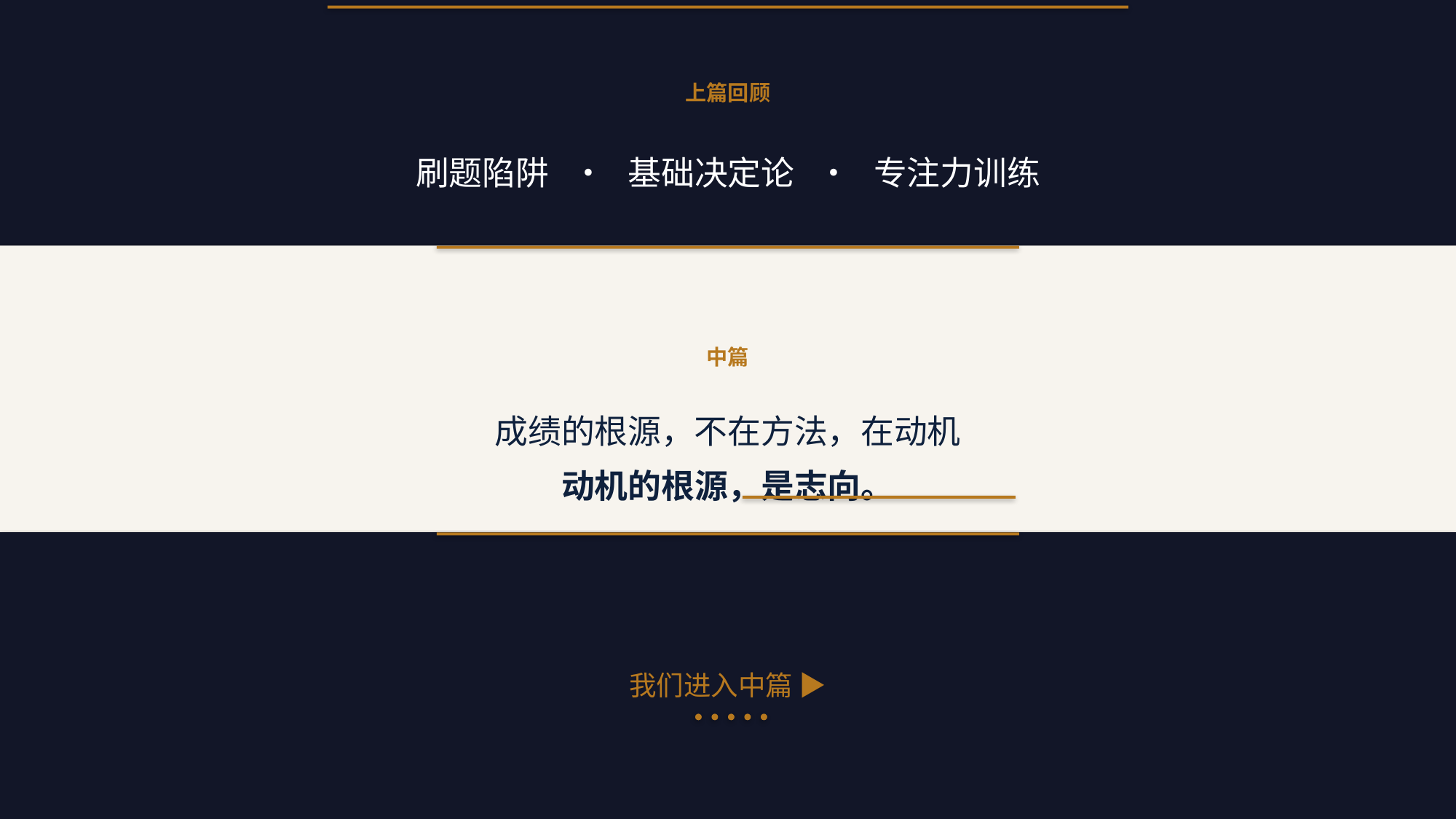

上篇回顾
刷题陷阱  ·  基础决定论  ·  专注力训练

成绩问题不是能力问题，是动力问题。

中篇
成绩的根源，不在方法，在动机
动机的根源，是志向。

我们进入中篇 ▶